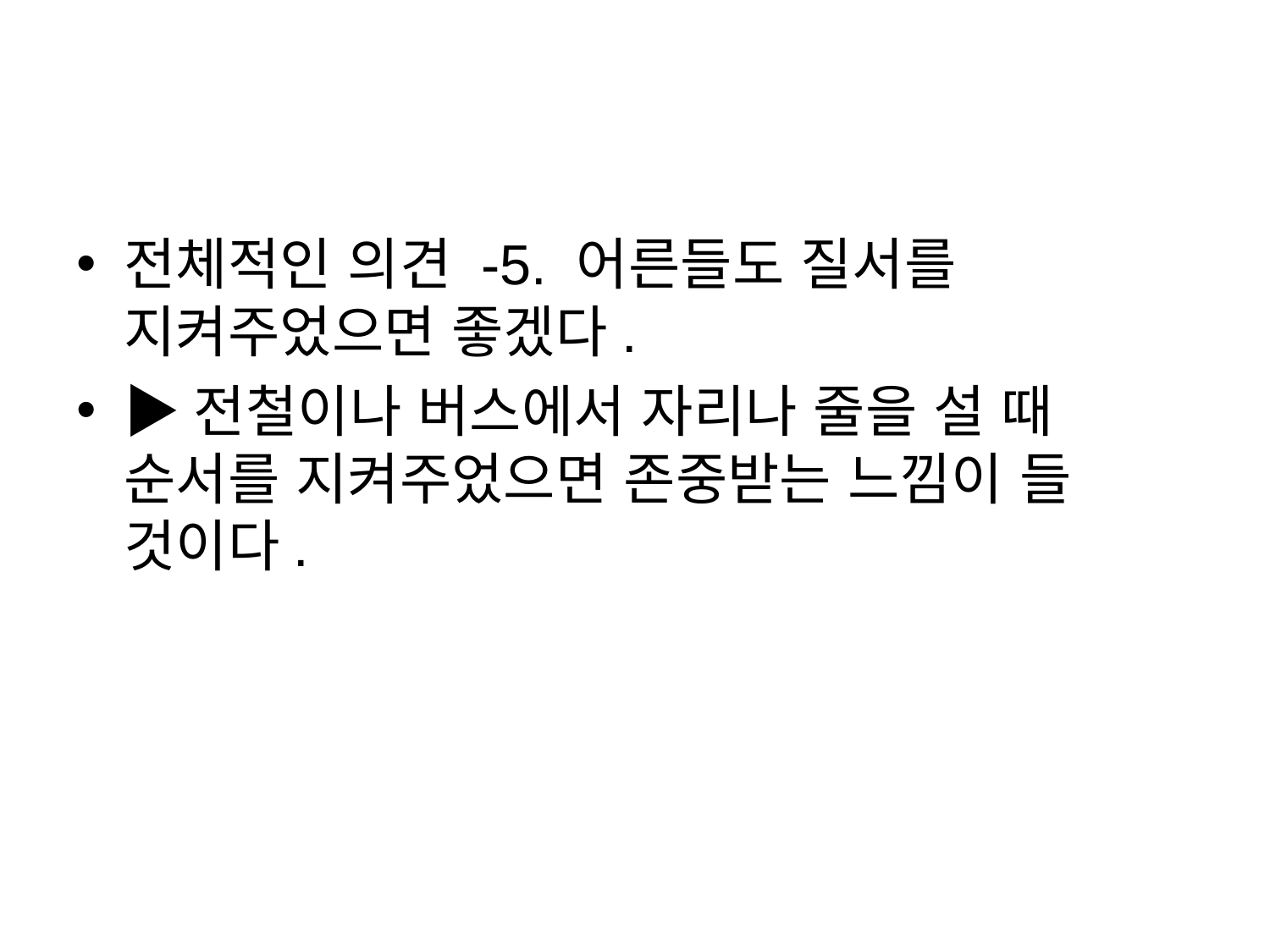

#
전체적인 의견 -5. 어른들도 질서를 지켜주었으면 좋겠다.
▶전철이나 버스에서 자리나 줄을 설 때 순서를 지켜주었으면 존중받는 느낌이 들 것이다.